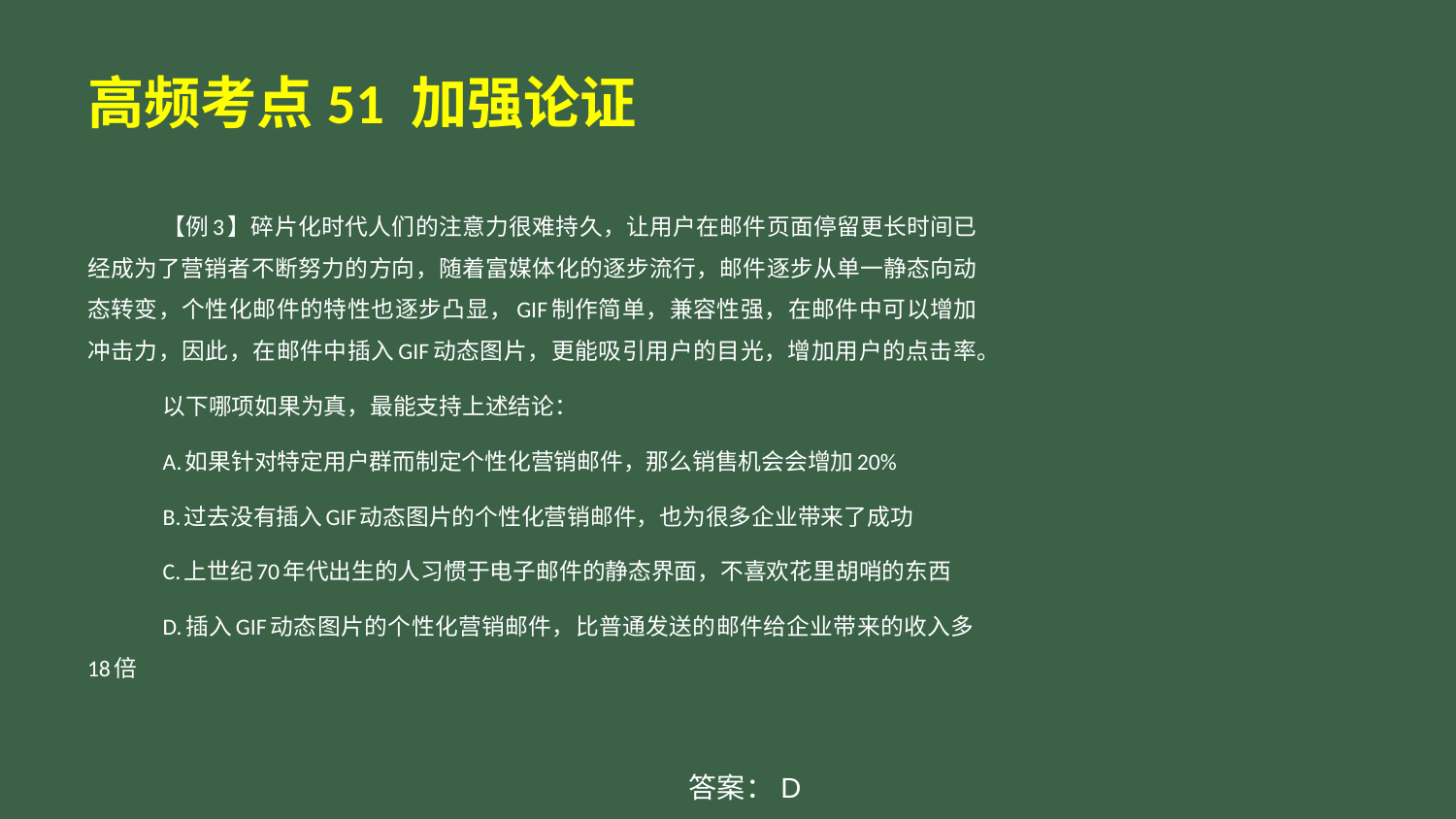

# 高频考点51 加强论证
【例3】碎片化时代人们的注意力很难持久，让用户在邮件页面停留更长时间已经成为了营销者不断努力的方向，随着富媒体化的逐步流行，邮件逐步从单一静态向动态转变，个性化邮件的特性也逐步凸显，GIF制作简单，兼容性强，在邮件中可以增加冲击力，因此，在邮件中插入GIF动态图片，更能吸引用户的目光，增加用户的点击率。
以下哪项如果为真，最能支持上述结论：
A.如果针对特定用户群而制定个性化营销邮件，那么销售机会会增加20%
B.过去没有插入GIF动态图片的个性化营销邮件，也为很多企业带来了成功
C.上世纪70年代出生的人习惯于电子邮件的静态界面，不喜欢花里胡哨的东西
D.插入GIF动态图片的个性化营销邮件，比普通发送的邮件给企业带来的收入多18倍

答案：D